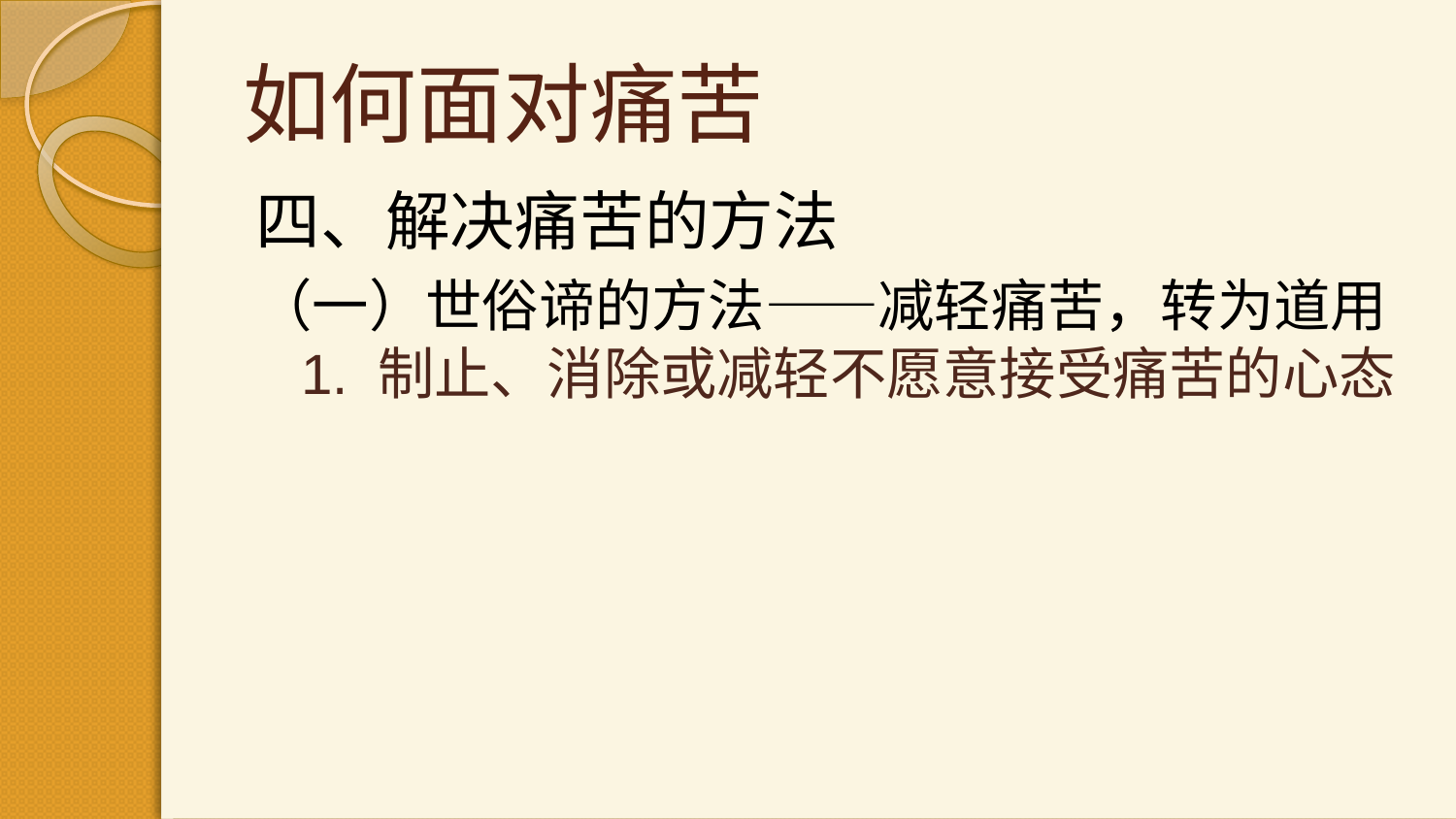

# 如何面对痛苦
四、解决痛苦的方法
（一）世俗谛的方法——减轻痛苦，转为道用
1. 制止、消除或减轻不愿意接受痛苦的心态